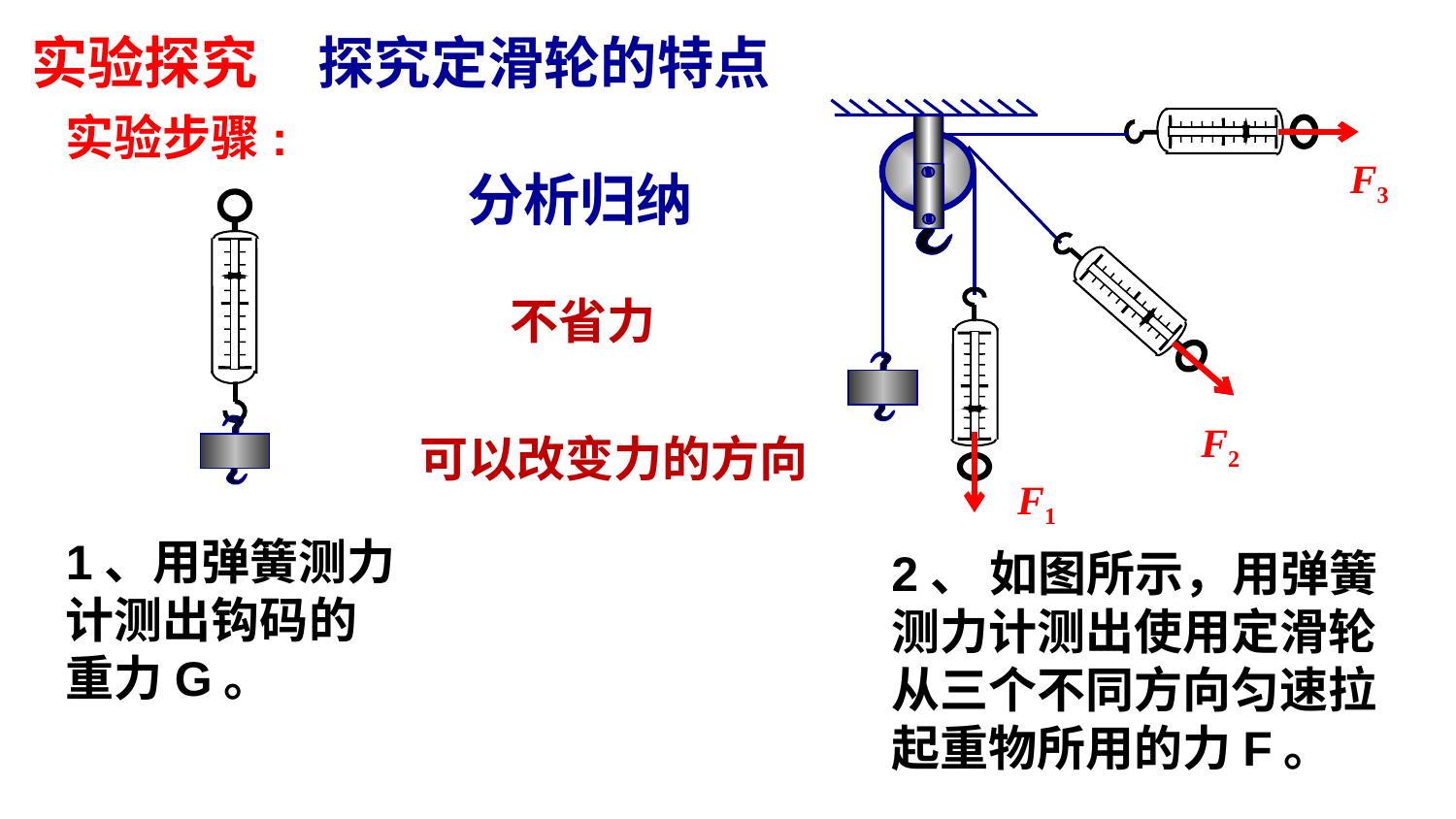

实验探究
探究定滑轮的特点
实验步骤:

F3
分析归纳

不省力
F2
可以改变力的方向
F1

1、用弹簧测力计测出钩码的重力G。
2、 如图所示，用弹簧测力计测出使用定滑轮从三个不同方向匀速拉起重物所用的力F。